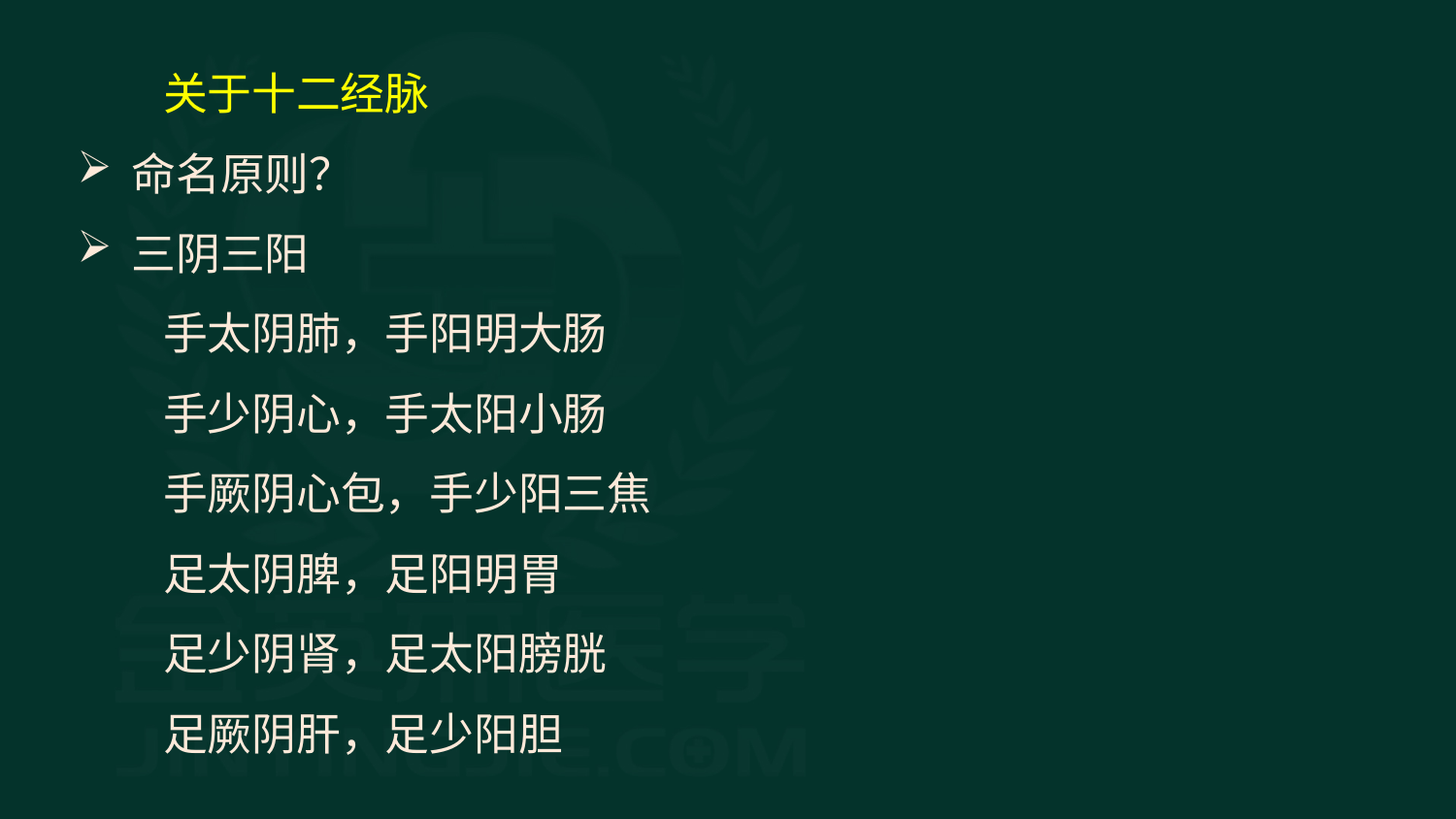

关于十二经脉
命名原则？
三阴三阳
手太阴肺，手阳明大肠
手少阴心，手太阳小肠
手厥阴心包，手少阳三焦
足太阴脾，足阳明胃
足少阴肾，足太阳膀胱
足厥阴肝，足少阳胆